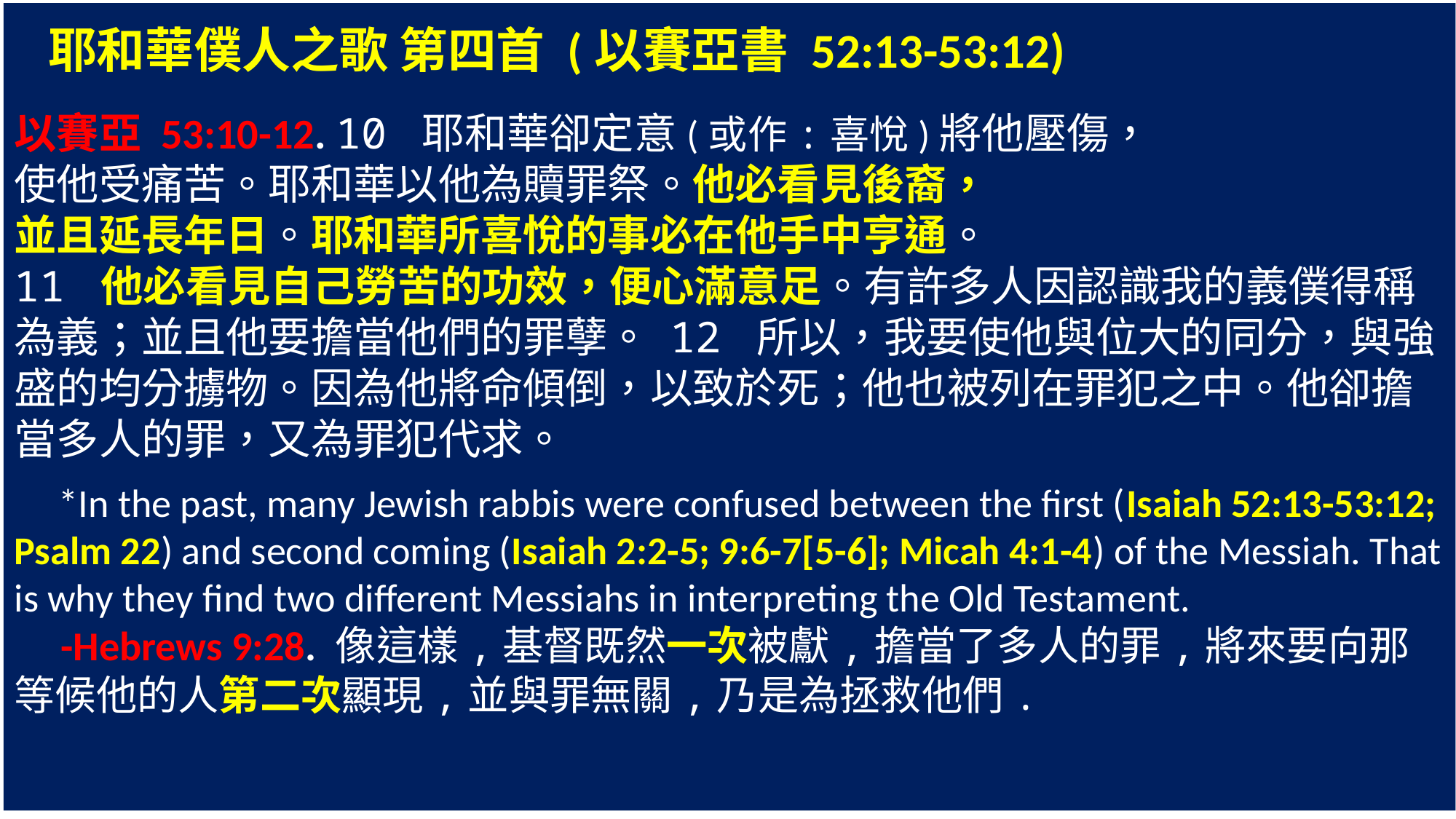

耶和華僕人之歌 第四首 (以賽亞書 52:13-53:12)

以賽亞 53:10-12. 10 耶和華卻定意(或作:喜悅)將他壓傷，
使他受痛苦。耶和華以他為贖罪祭。他必看見後裔，
並且延長年日。耶和華所喜悅的事必在他手中亨通。
11 他必看見自己勞苦的功效，便心滿意足。有許多人因認識我的義僕得稱為義；並且他要擔當他們的罪孽。 12 所以，我要使他與位大的同分，與強盛的均分擄物。因為他將命傾倒，以致於死；他也被列在罪犯之中。他卻擔當多人的罪，又為罪犯代求。

     *In the past, many Jewish rabbis were confused between the first (Isaiah 52:13-53:12; Psalm 22) and second coming (Isaiah 2:2-5; 9:6-7[5-6]; Micah 4:1-4) of the Messiah. That is why they find two different Messiahs in interpreting the Old Testament.
     -Hebrews 9:28. 像這樣,基督既然一次被獻,擔當了多人的罪,將來要向那等候他的人第二次顯現,並與罪無關,乃是為拯救他們.